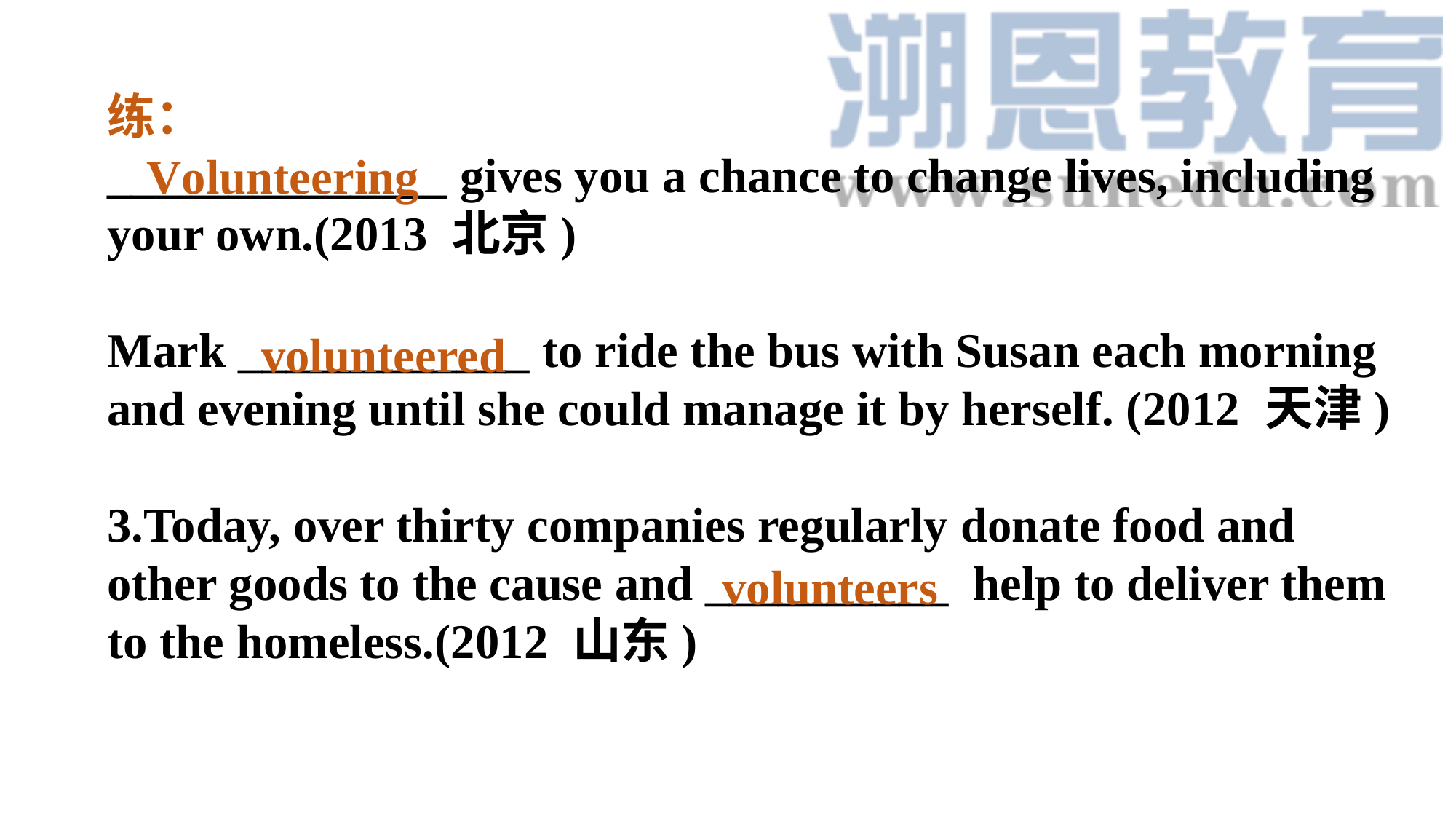

练：
______________ gives you a chance to change lives, including your own.(2013 北京)

Mark ____________ to ride the bus with Susan each morning and evening until she could manage it by herself. (2012 天津)

3.Today, over thirty companies regularly donate food and other goods to the cause and __________  help to deliver them to the homeless.(2012 山东)
Volunteering
volunteered
volunteers